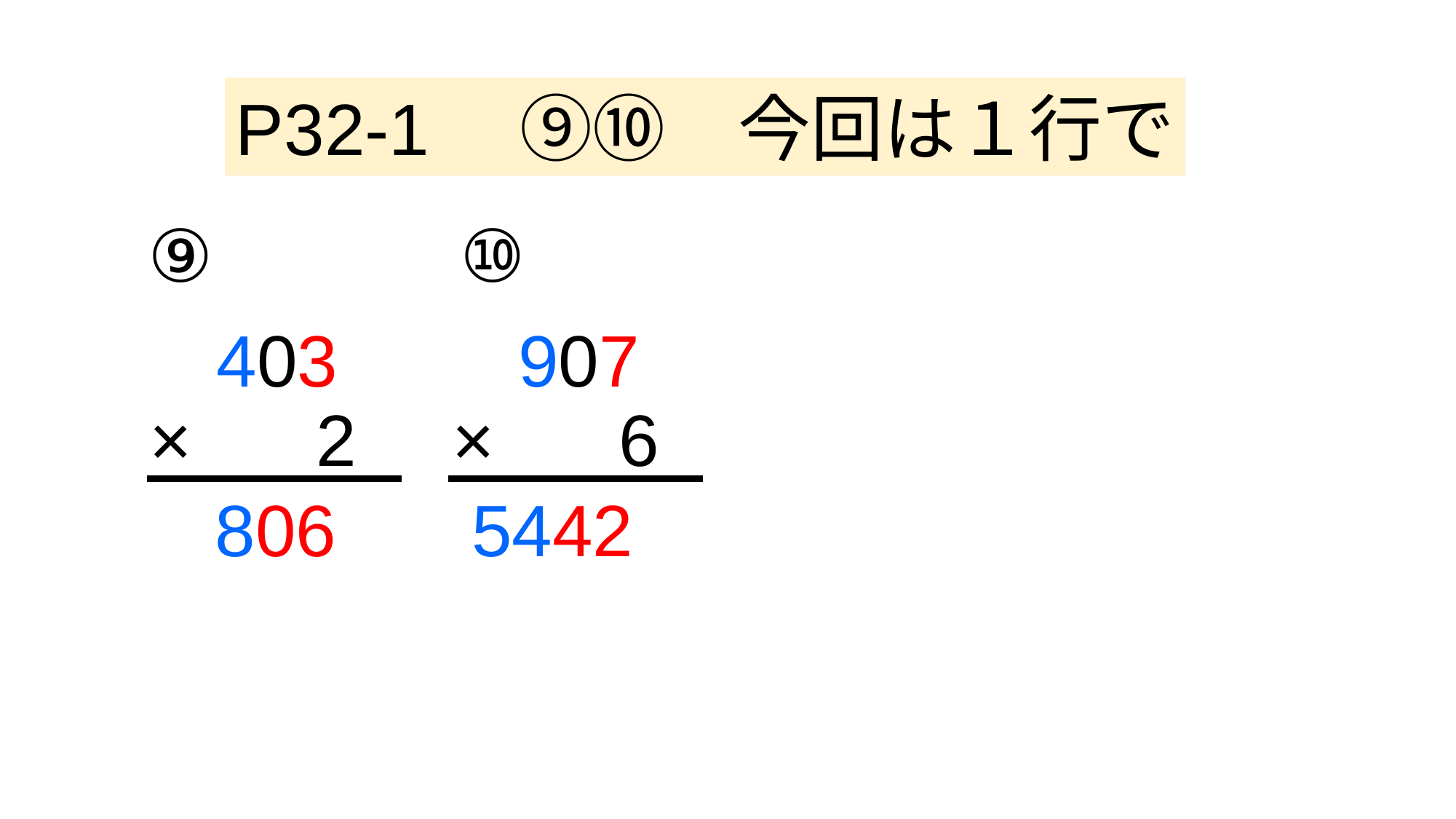

P32-1　⑨⑩　今回は１行で
⑨
⑩
403
907
×　 2
×　 6
5442
806